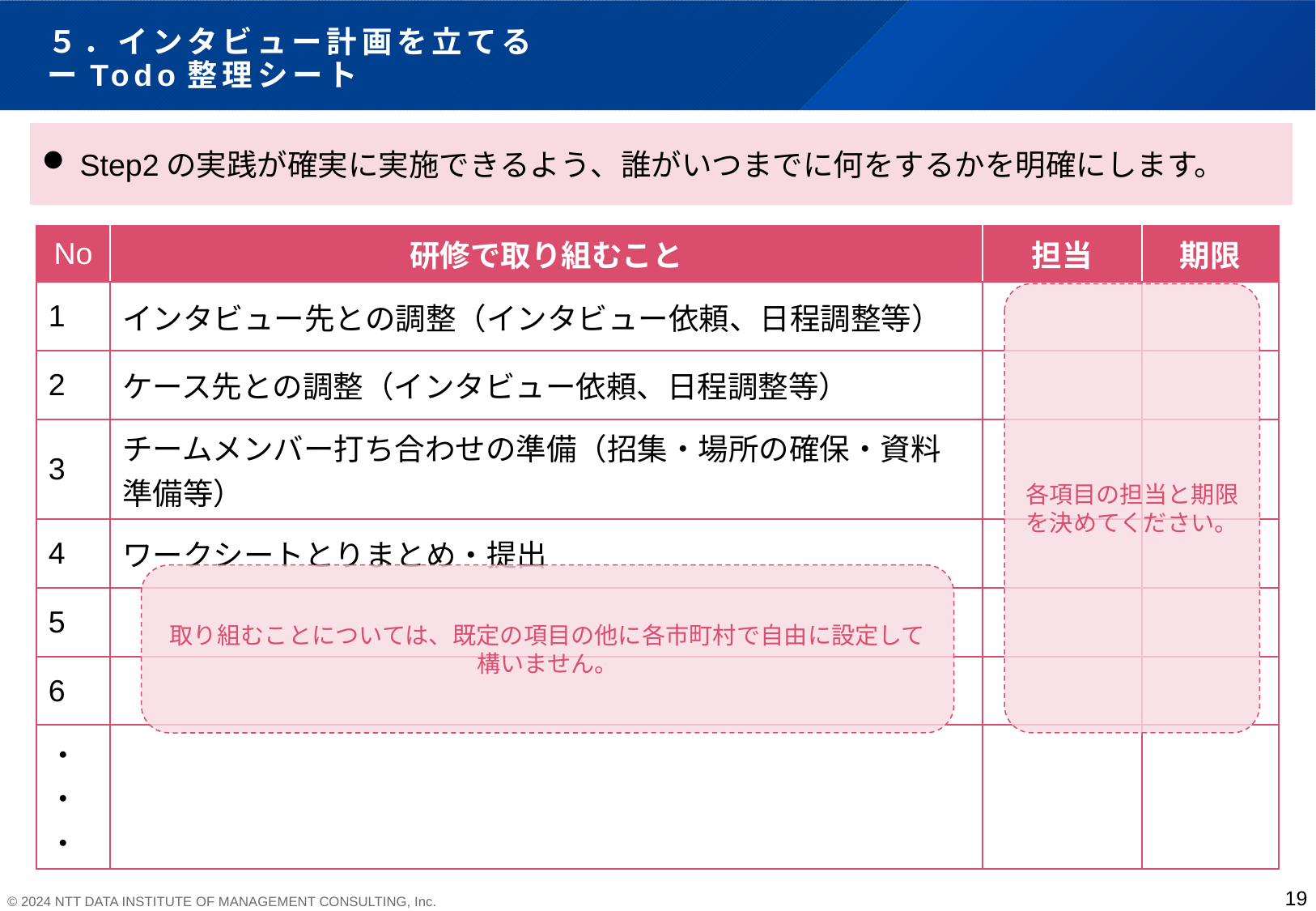

# ５．インタビュー計画を立てる ーTodo整理シート
Step2の実践が確実に実施できるよう、誰がいつまでに何をするかを明確にします。
| No | 研修で取り組むこと | 担当 | 期限 |
| --- | --- | --- | --- |
| 1 | インタビュー先との調整（インタビュー依頼、日程調整等） |  |  |
| 2 | ケース先との調整（インタビュー依頼、日程調整等） |  |  |
| 3 | チームメンバー打ち合わせの準備（招集・場所の確保・資料準備等） |  |  |
| 4 | ワークシートとりまとめ・提出 |  |  |
| 5 |  |  |  |
| 6 |  |  |  |
| ・・・ |  |  |  |
各項目の担当と期限を決めてください。
取り組むことについては、既定の項目の他に各市町村で自由に設定して構いません。
19